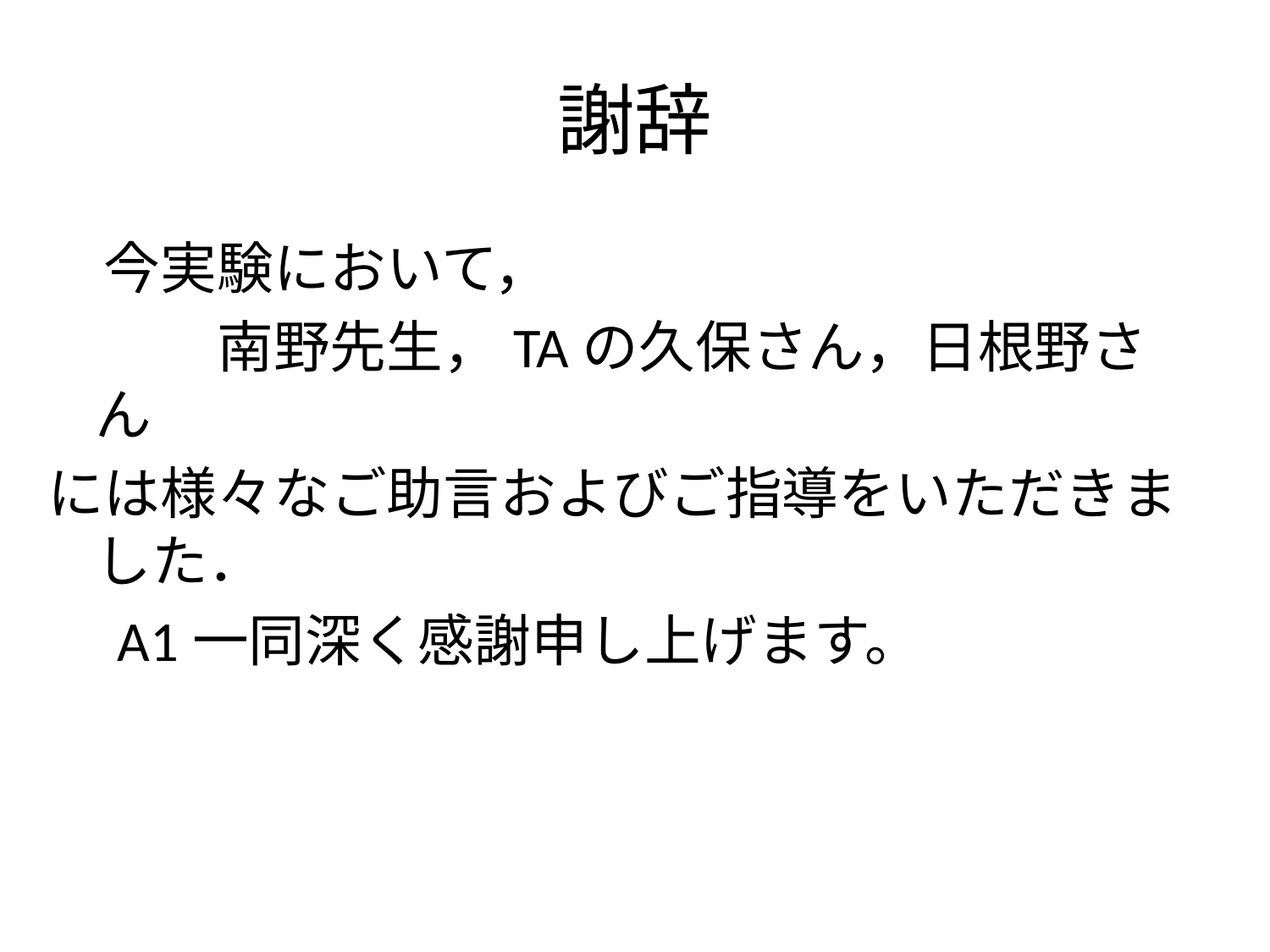

# 謝辞
　今実験において，
　　　南野先生，TAの久保さん，日根野さん
には様々なご助言およびご指導をいただきました．
　A1一同深く感謝申し上げます。